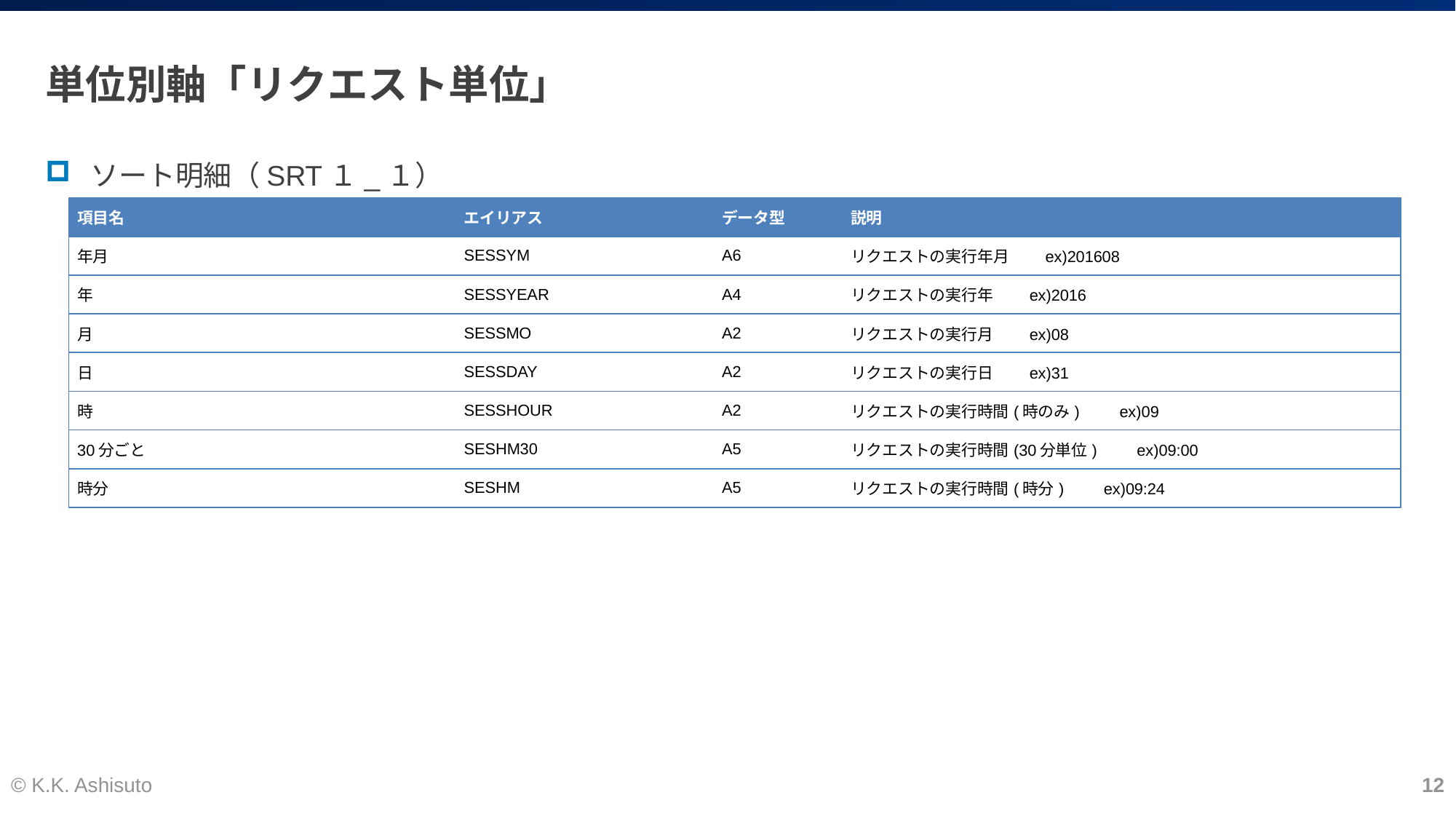

# 単位別軸「リクエスト単位」
ソート明細（SRT１_１）
| 項目名 | エイリアス | データ型 | 説明 |
| --- | --- | --- | --- |
| 年月 | SESSYM | A6 | リクエストの実行年月　　ex)201608 |
| 年 | SESSYEAR | A4 | リクエストの実行年　　ex)2016 |
| 月 | SESSMO | A2 | リクエストの実行月　　ex)08 |
| 日 | SESSDAY | A2 | リクエストの実行日　　ex)31 |
| 時 | SESSHOUR | A2 | リクエストの実行時間(時のみ)　　ex)09 |
| 30分ごと | SESHM30 | A5 | リクエストの実行時間(30分単位)　　ex)09:00 |
| 時分 | SESHM | A5 | リクエストの実行時間(時分)　　ex)09:24 |
© K.K. Ashisuto
12